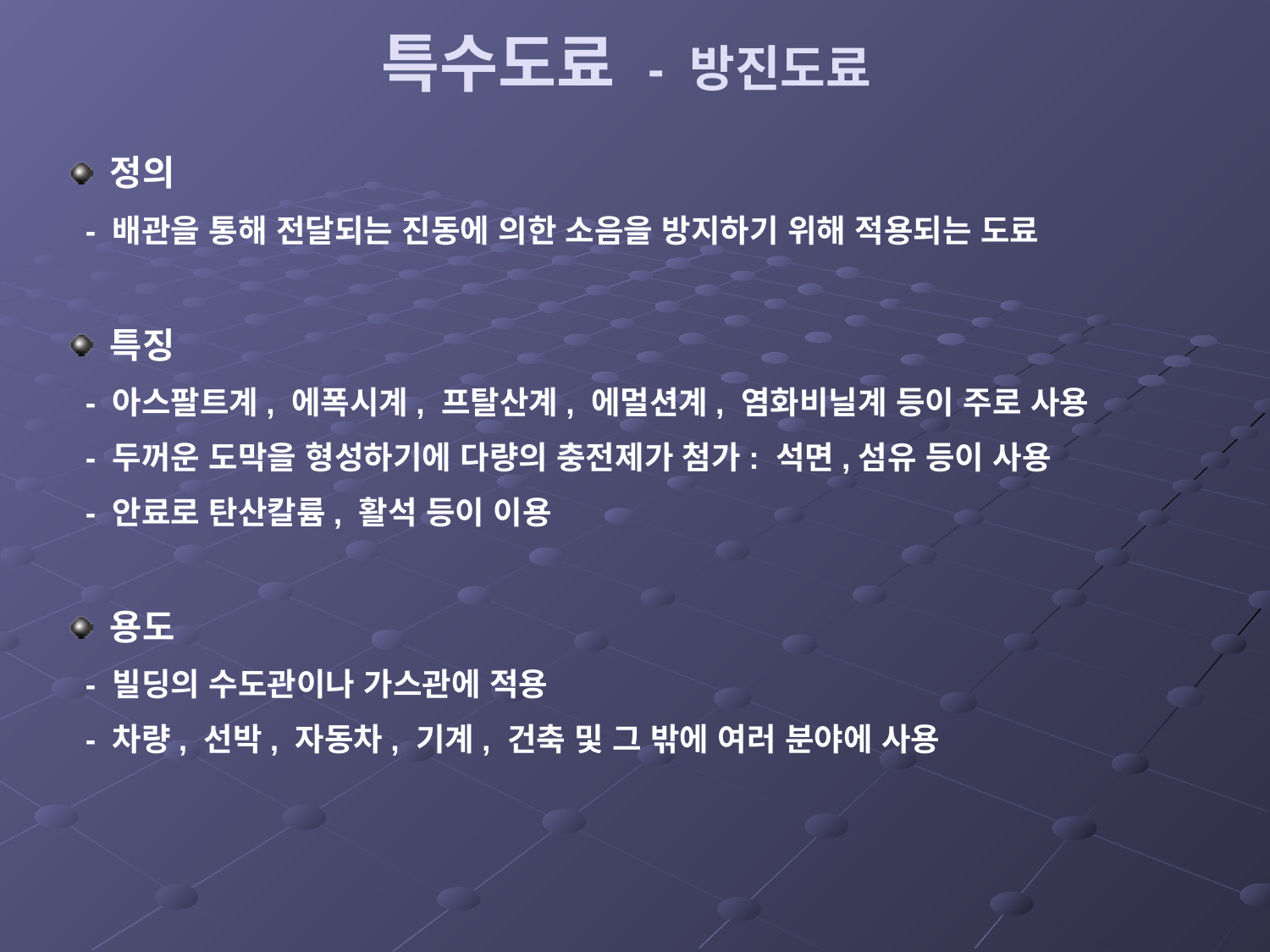

# 특수도료 - 방진도료
정의
  - 배관을 통해 전달되는 진동에 의한 소음을 방지하기 위해 적용되는 도료

특징
  - 아스팔트계, 에폭시계, 프탈산계, 에멀션계, 염화비닐계 등이 주로 사용
  - 두꺼운 도막을 형성하기에 다량의 충전제가 첨가: 석면,섬유 등이 사용
  - 안료로 탄산칼륨, 활석 등이 이용

용도
  - 빌딩의 수도관이나 가스관에 적용
  - 차량, 선박, 자동차, 기계, 건축 및 그 밖에 여러 분야에 사용